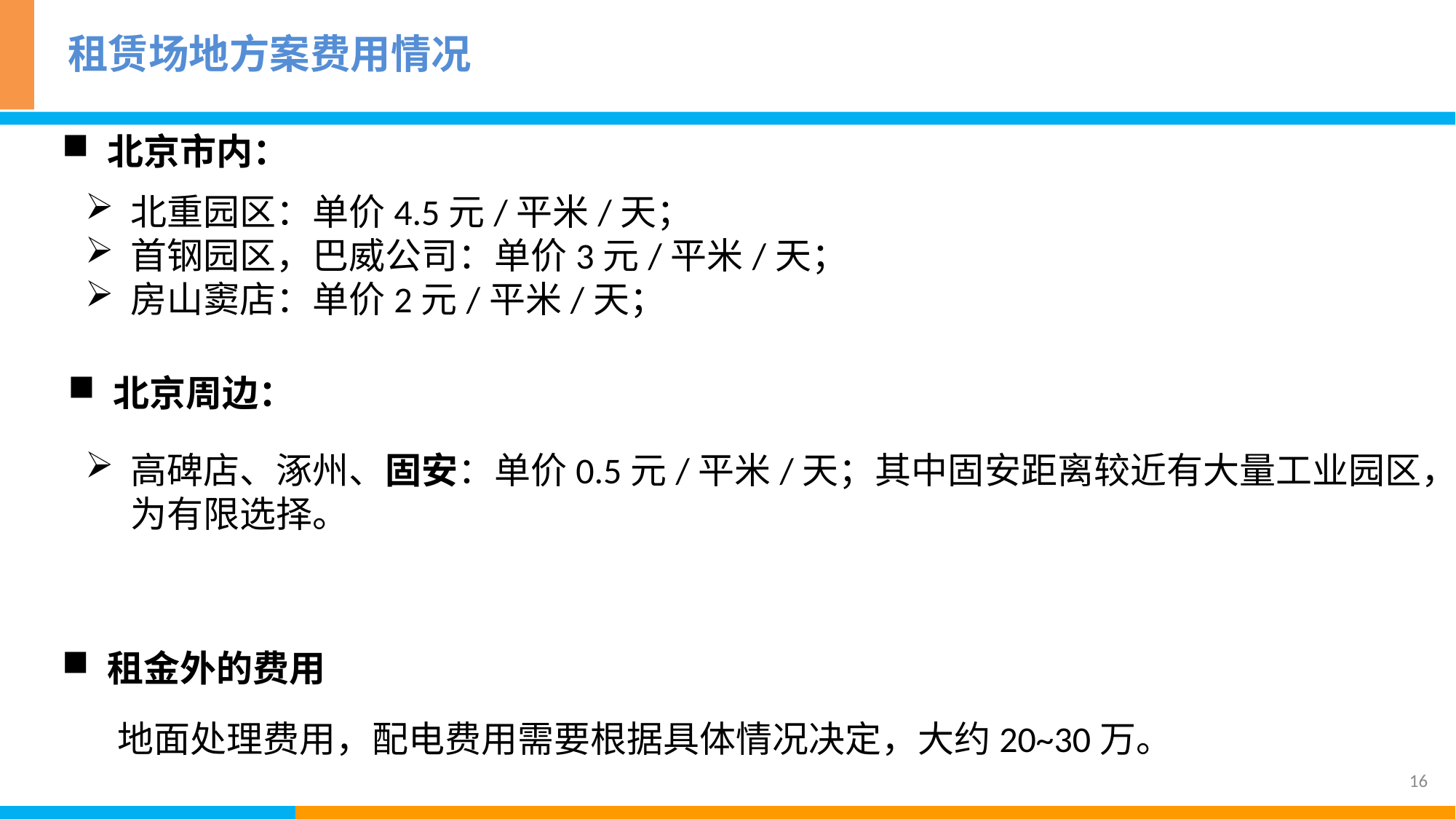

租赁场地方案费用情况
北京市内：
北重园区：单价4.5元/平米/天；
首钢园区，巴威公司：单价3元/平米/天；
房山窦店：单价2元/平米/天；

北京周边：
高碑店、涿州、固安：单价0.5元/平米/天；其中固安距离较近有大量工业园区，为有限选择。
租金外的费用
地面处理费用，配电费用需要根据具体情况决定，大约20~30万。
16